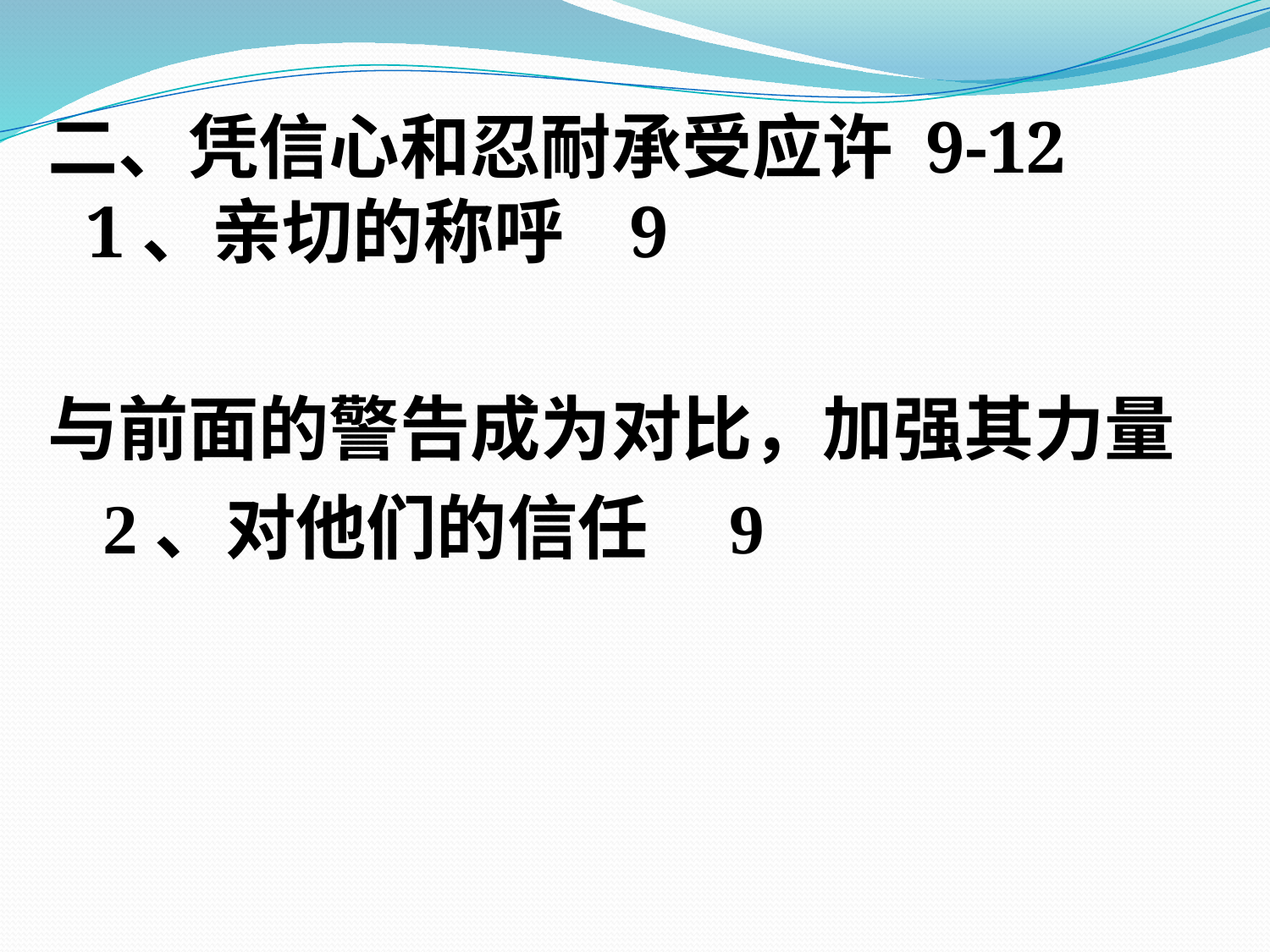

二、凭信心和忍耐承受应许 9-12
1、亲切的称呼   9

与前面的警告成为对比，加强其力量
   2、对他们的信任    9

13